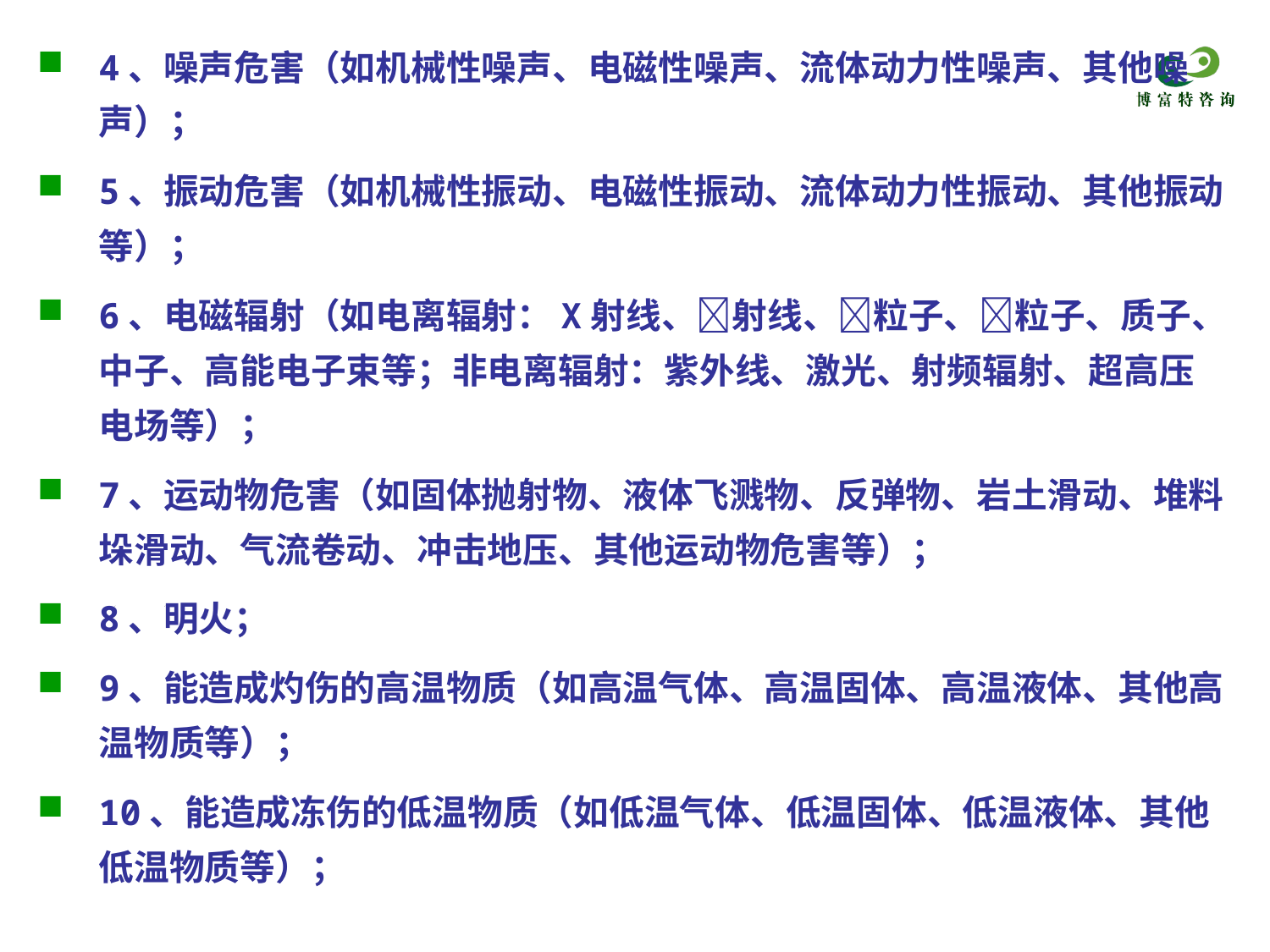

4、噪声危害（如机械性噪声、电磁性噪声、流体动力性噪声、其他噪声）；
5、振动危害（如机械性振动、电磁性振动、流体动力性振动、其他振动等）；
6、电磁辐射（如电离辐射：X射线、γ射线、α粒子、β粒子、质子、中子、高能电子束等；非电离辐射：紫外线、激光、射频辐射、超高压电场等）；
7、运动物危害（如固体抛射物、液体飞溅物、反弹物、岩土滑动、堆料垛滑动、气流卷动、冲击地压、其他运动物危害等）；
8、明火；
9、能造成灼伤的高温物质（如高温气体、高温固体、高温液体、其他高温物质等）；
10、能造成冻伤的低温物质（如低温气体、低温固体、低温液体、其他低温物质等）；